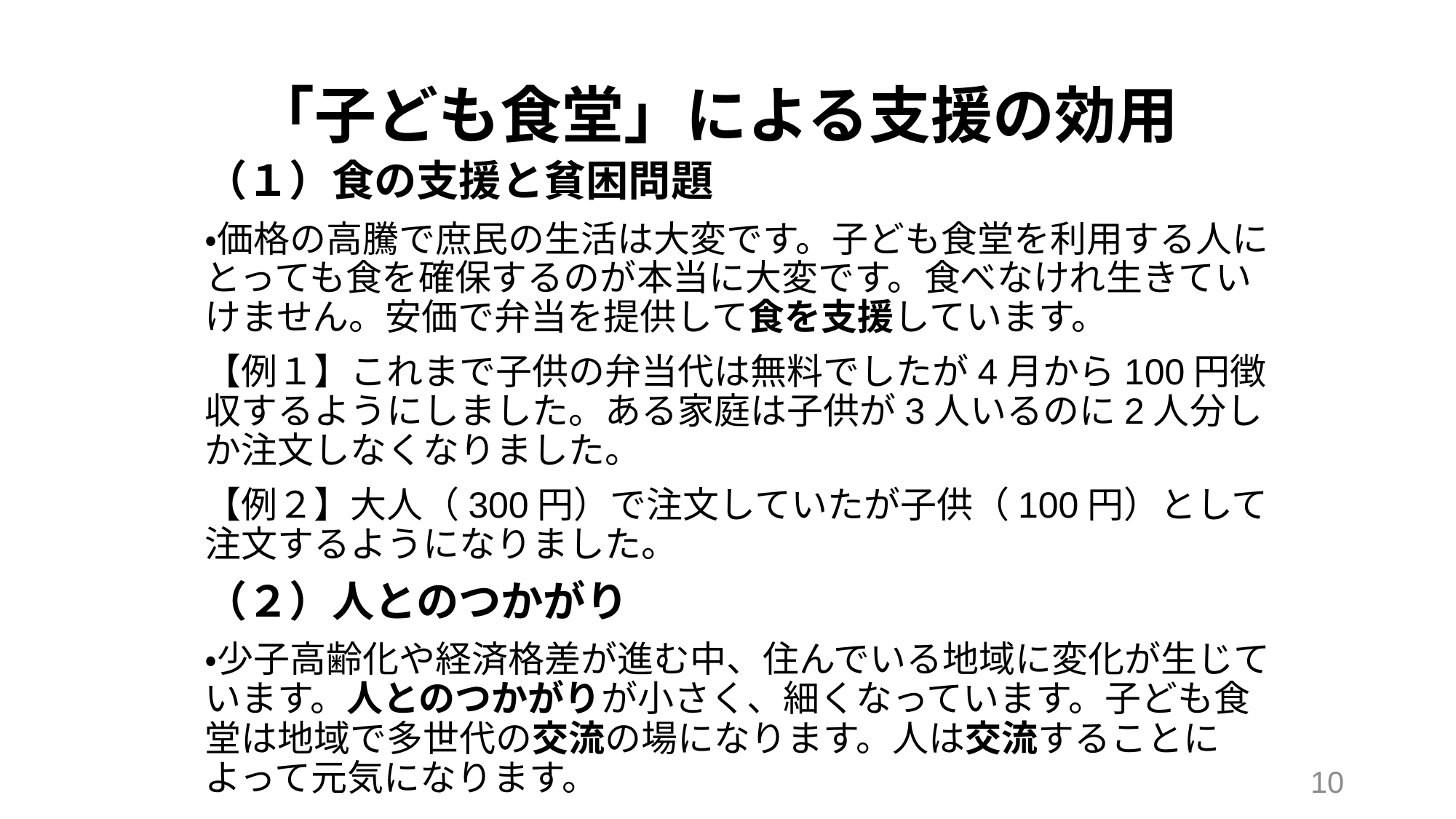

# 「子ども食堂」による支援の効用
（１）食の支援と貧困問題
・価格の高騰で庶民の生活は大変です。子ども食堂を利用する人にとっても食を確保するのが本当に大変です。食べなけれ生きていけません。安価で弁当を提供して食を支援しています。
【例１】これまで子供の弁当代は無料でしたが4月から100円徴収するようにしました。ある家庭は子供が3人いるのに2人分しか注文しなくなりました。
【例２】大人（300円）で注文していたが子供（100円）として注文するようになりました。
（２）人とのつかがり
・少子高齢化や経済格差が進む中、住んでいる地域に変化が生じています。人とのつかがりが小さく、細くなっています。子ども食堂は地域で多世代の交流の場になります。人は交流することによって元気になります。

10